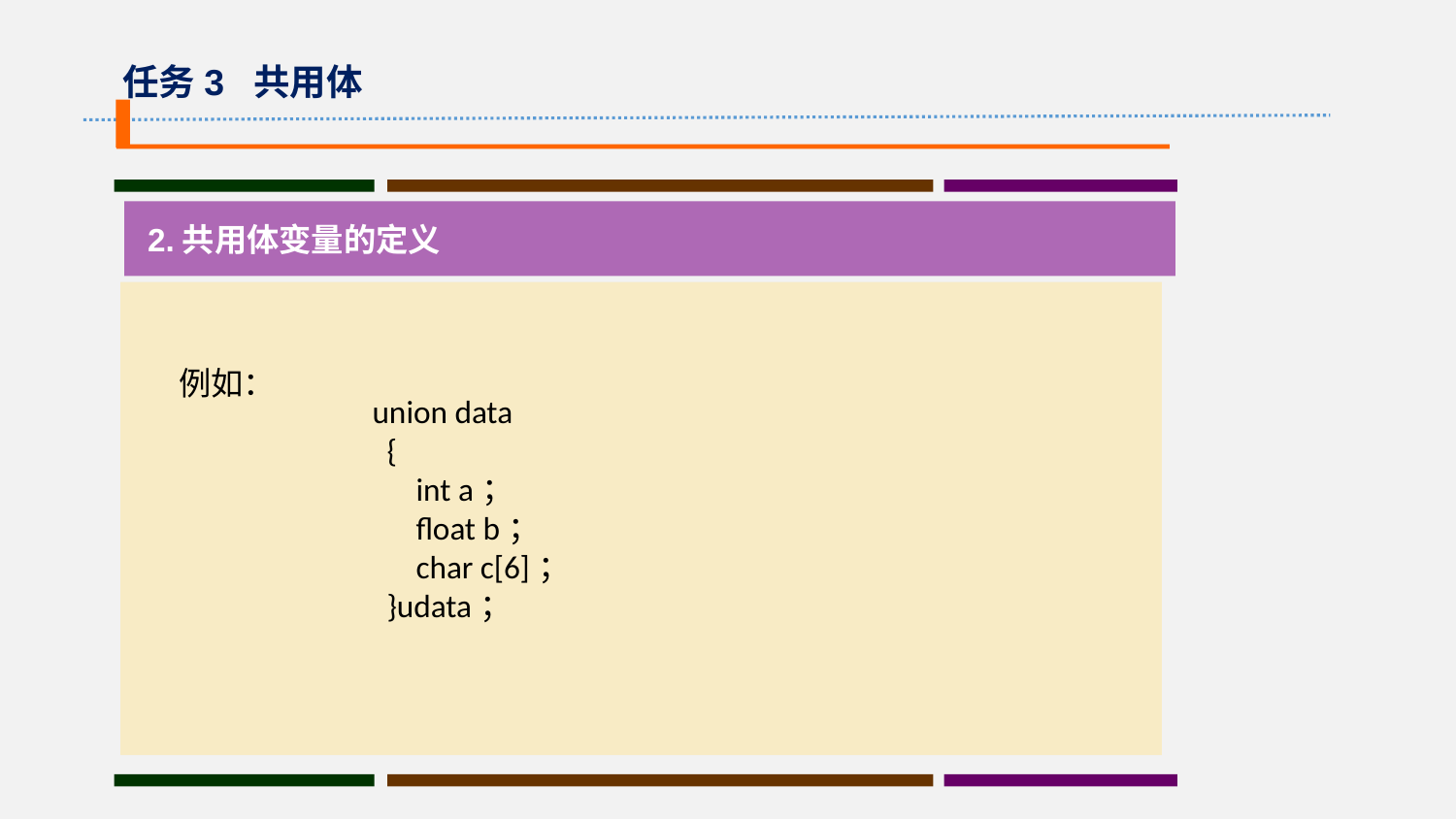

任务3  共用体

 2.共用体变量的定义
     例如：

union data
  {
      int a；
      float b；
      char c[6]；
  }udata；